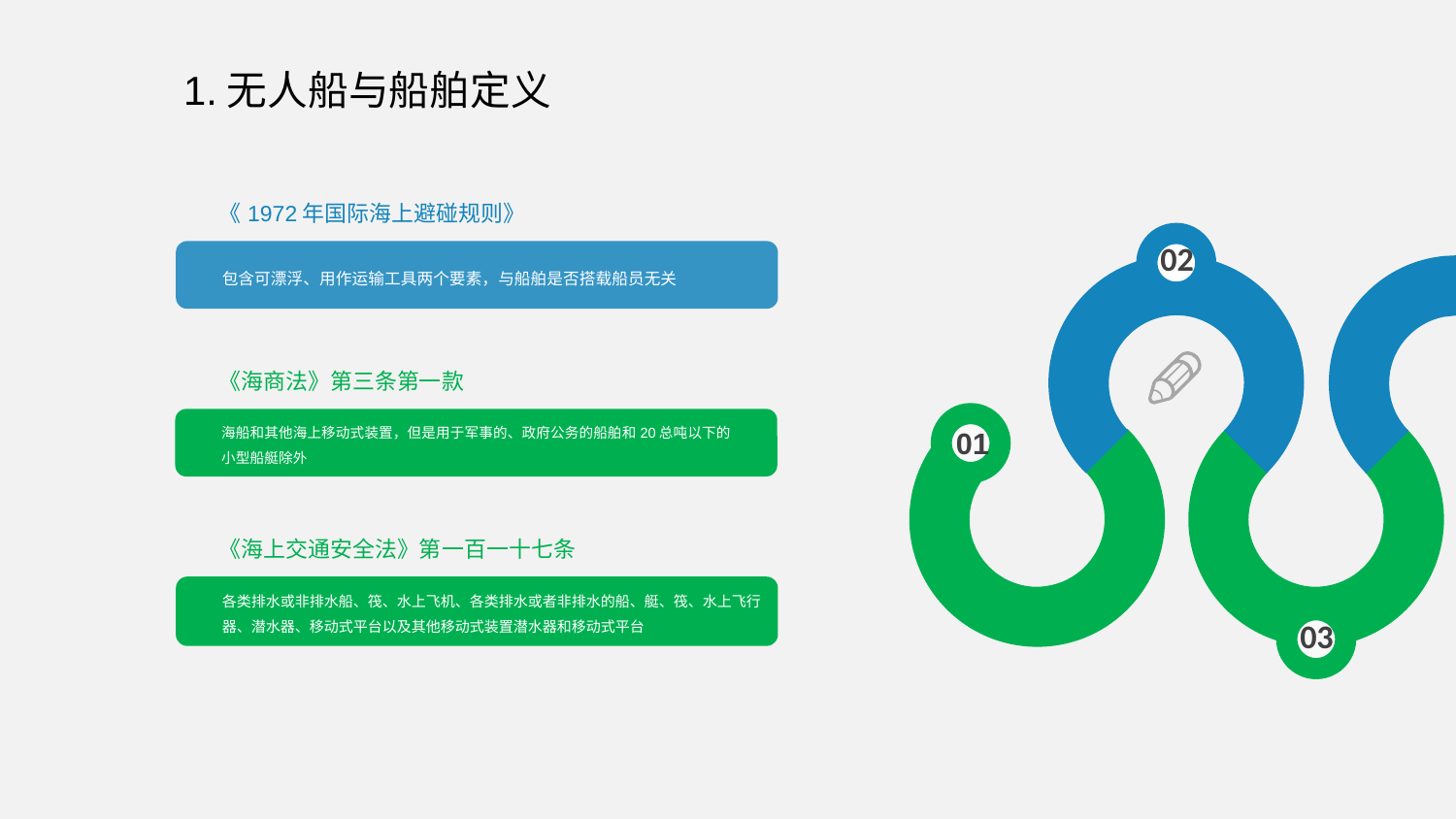

1.无人船与船舶定义
《1972年国际海上避碰规则》

包含可漂浮、用作运输工具两个要素，与船舶是否搭载船员无关
02

《海商法》第三条第一款

海船和其他海上移动式装置，但是用于军事的、政府公务的船舶和20总吨以下的小型船艇除外

01
《海上交通安全法》第一百一十七条
各类排水或非排水船、筏、水上飞机、各类排水或者非排水的船、艇、筏、水上飞行器、潜水器、移动式平台以及其他移动式装置潜水器和移动式平台

03